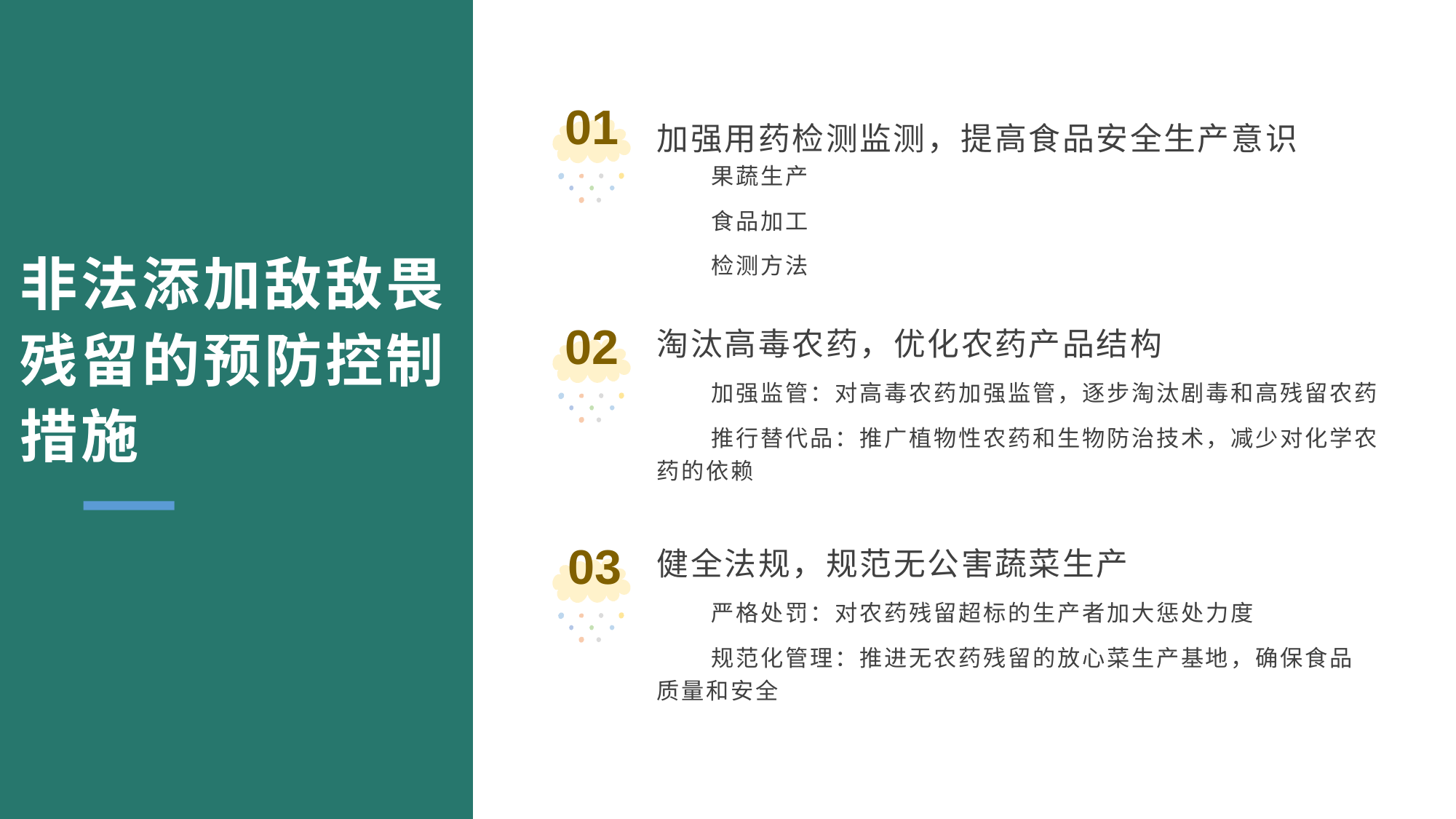

01

加强用药检测监测，提高食品安全生产意识
果蔬生产
食品加工
检测方法

非法添加敌敌畏残留的预防控制措施
02

淘汰高毒农药，优化农药产品结构

加强监管：对高毒农药加强监管，逐步淘汰剧毒和高残留农药
推行替代品：推广植物性农药和生物防治技术，减少对化学农药的依赖

03

健全法规，规范无公害蔬菜生产
严格处罚：对农药残留超标的生产者加大惩处力度
规范化管理：推进无农药残留的放心菜生产基地，确保食品质量和安全